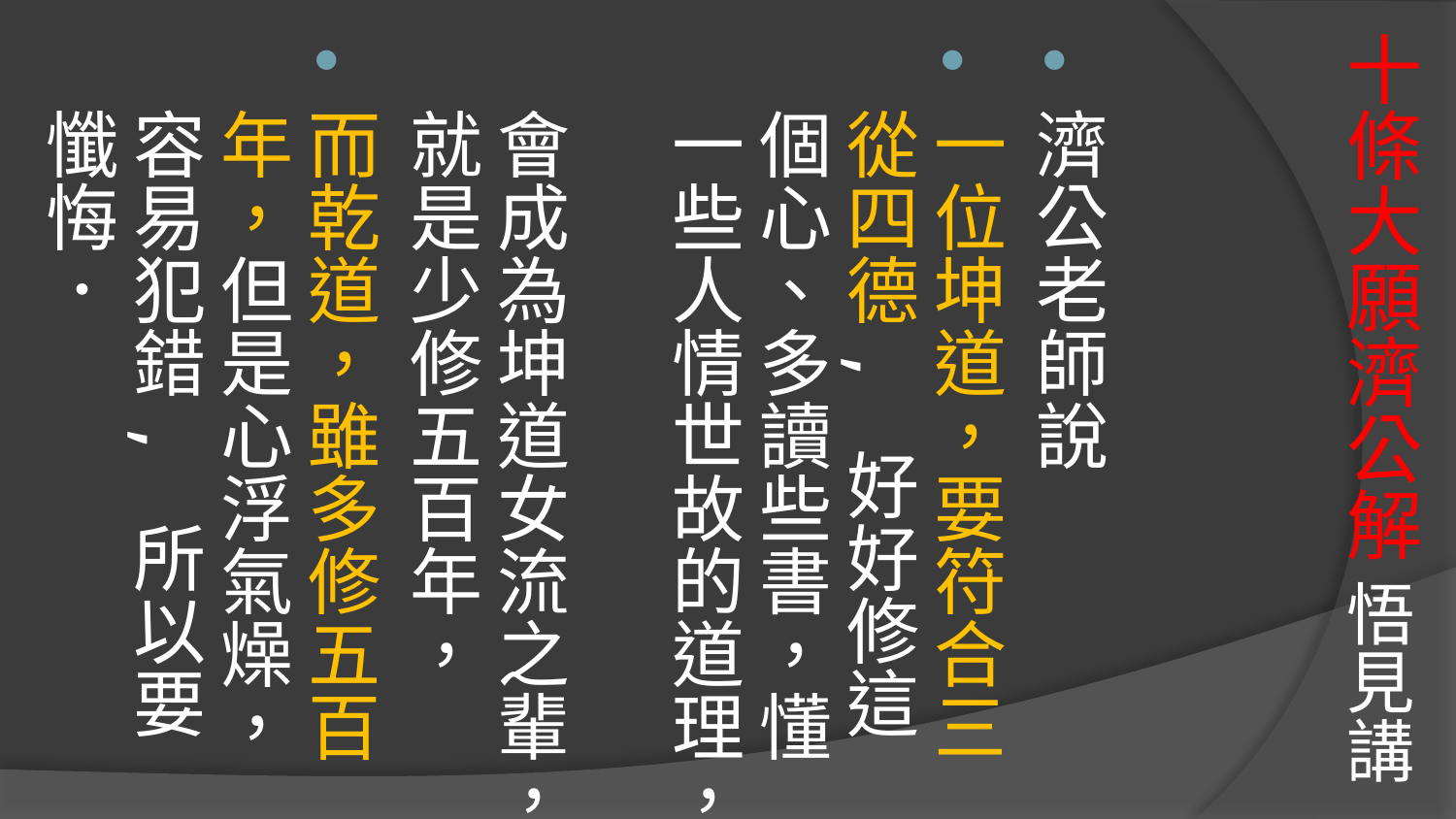

# 十條大願濟公解 悟見講
濟公老師說
一位坤道，要符合三從四德, 好好修這個心、多讀些書，懂一些人情世故的道理，
會成為坤道女流之輩，就是少修五百年，
而乾道，雖多修五百年，但是心浮氣燥，
容易犯錯, 所以要懺悔．